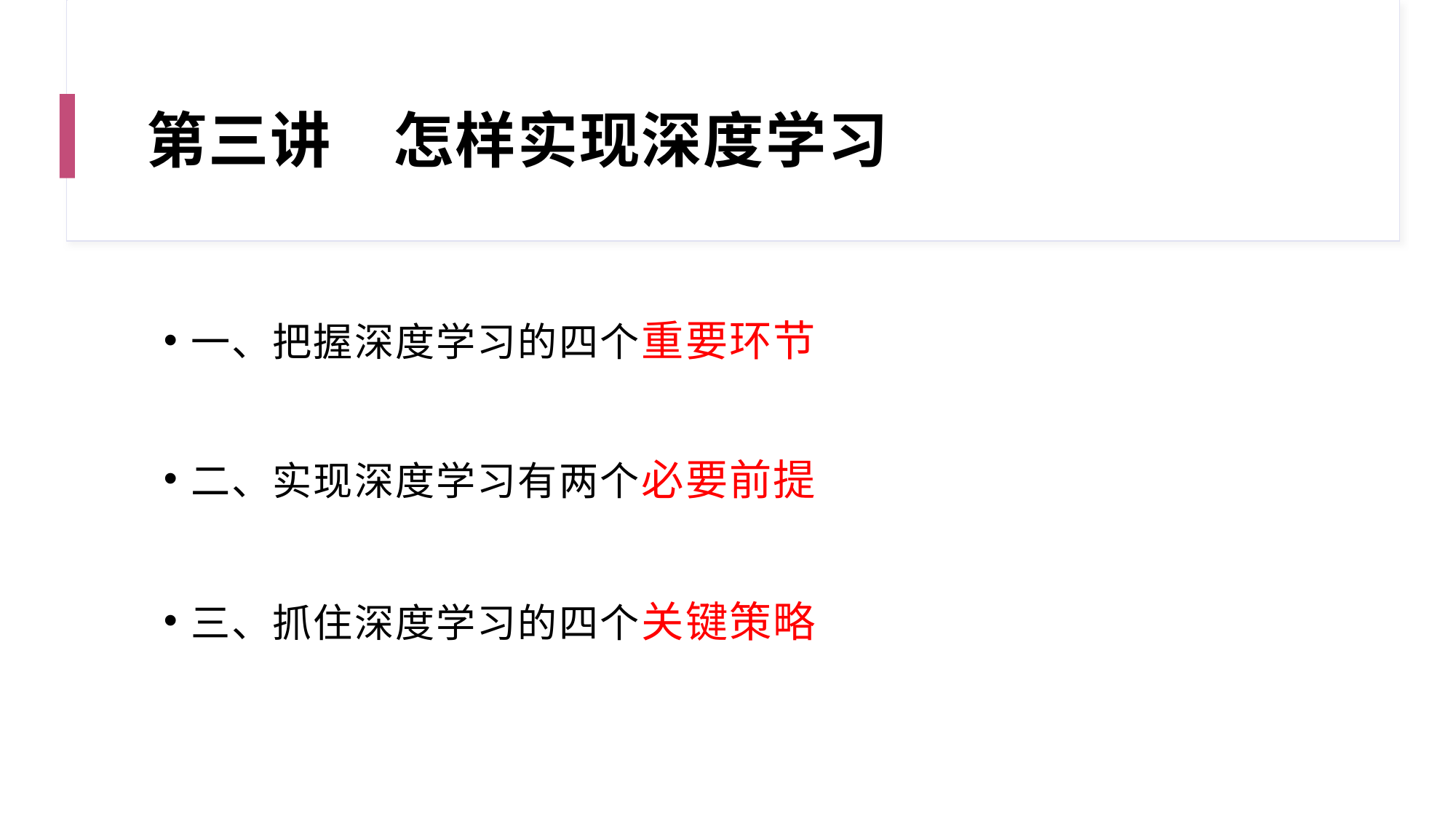

# 第三讲    怎样实现深度学习
一、把握深度学习的四个重要环节

二、实现深度学习有两个必要前提

三、抓住深度学习的四个关键策略